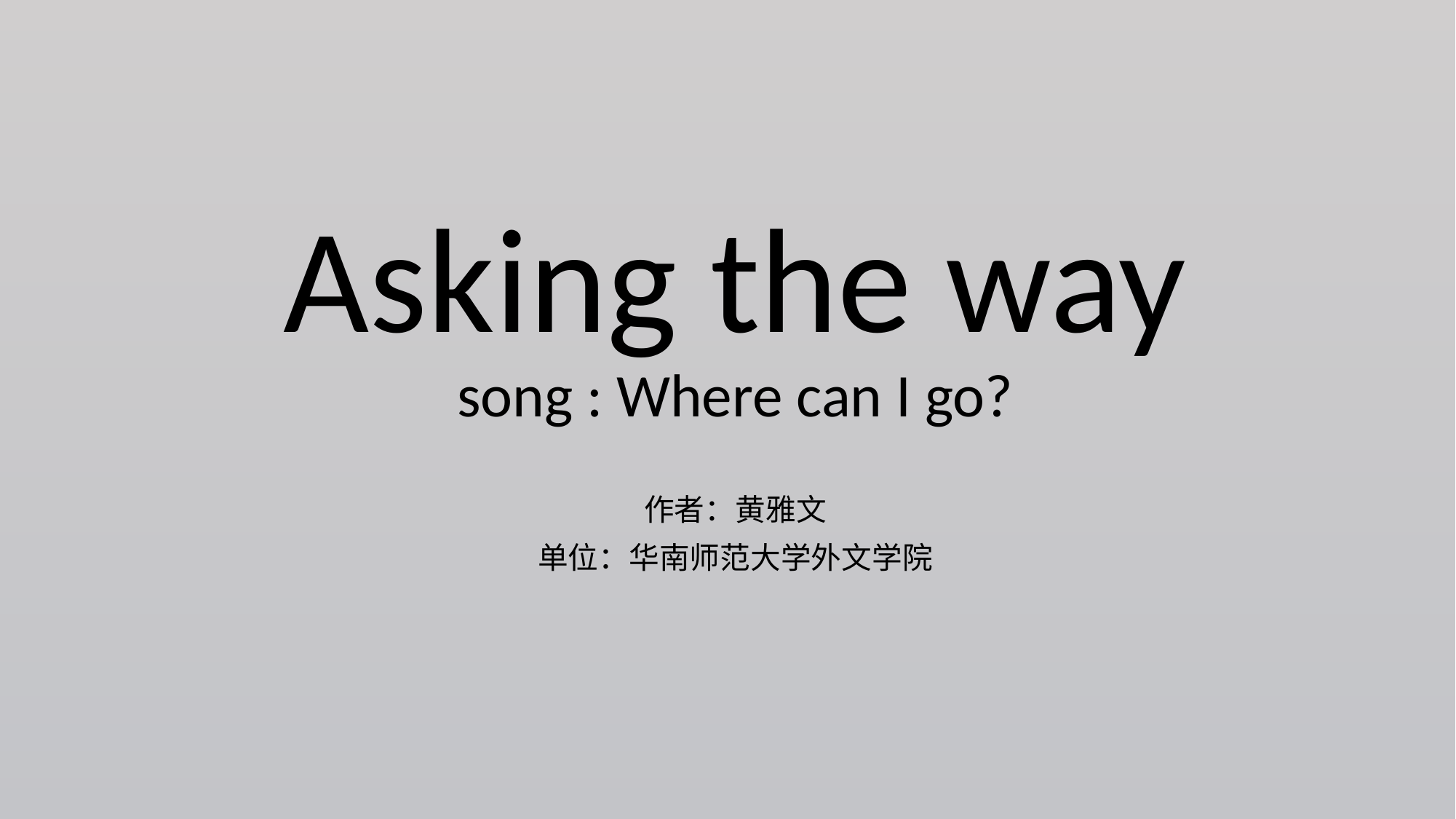

# Asking the way song : Where can I go?
作者：黄雅文
单位：华南师范大学外文学院